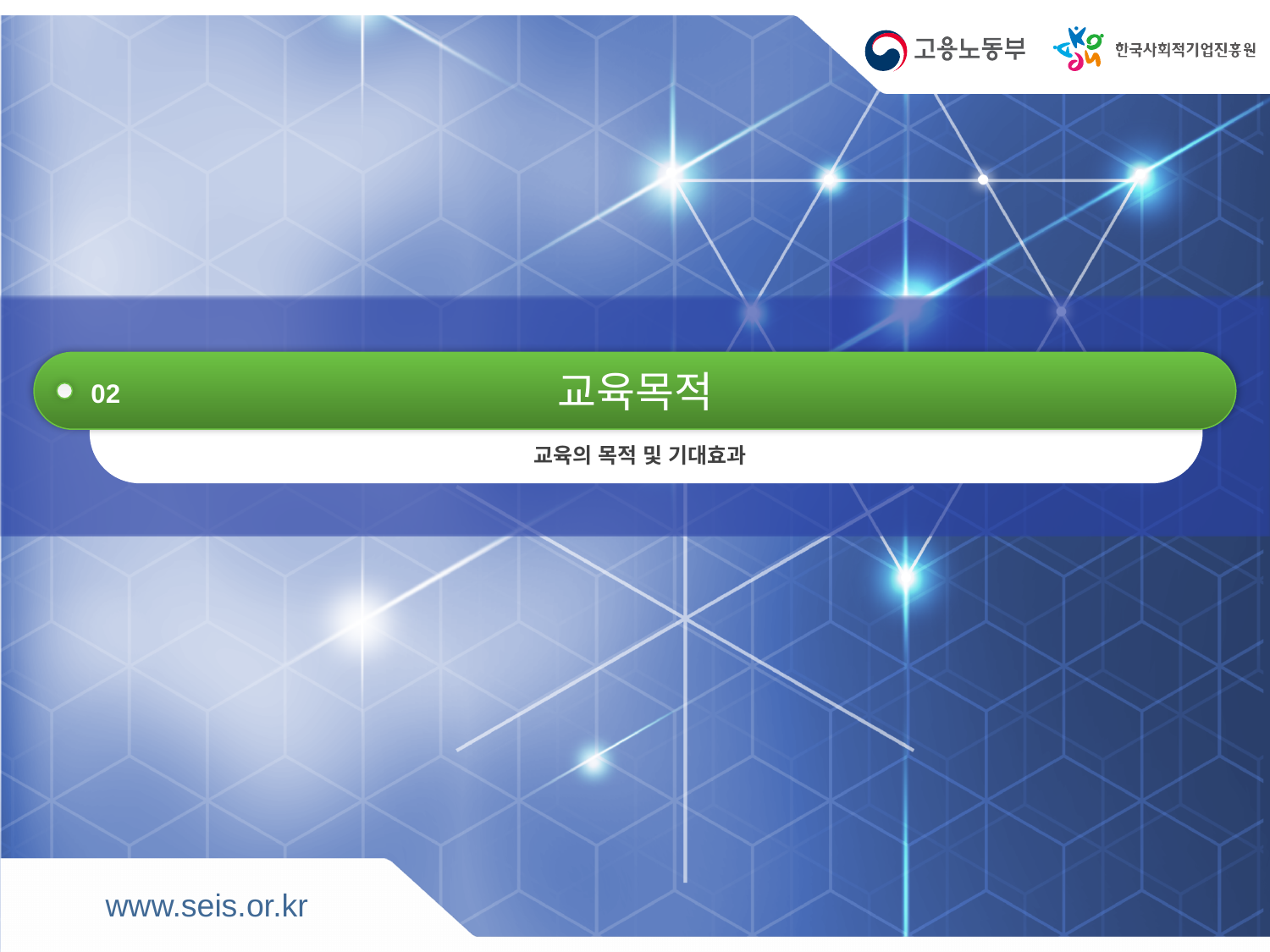

교육목적
02

 교육의 목적 및 기대효과

www.seis.or.kr